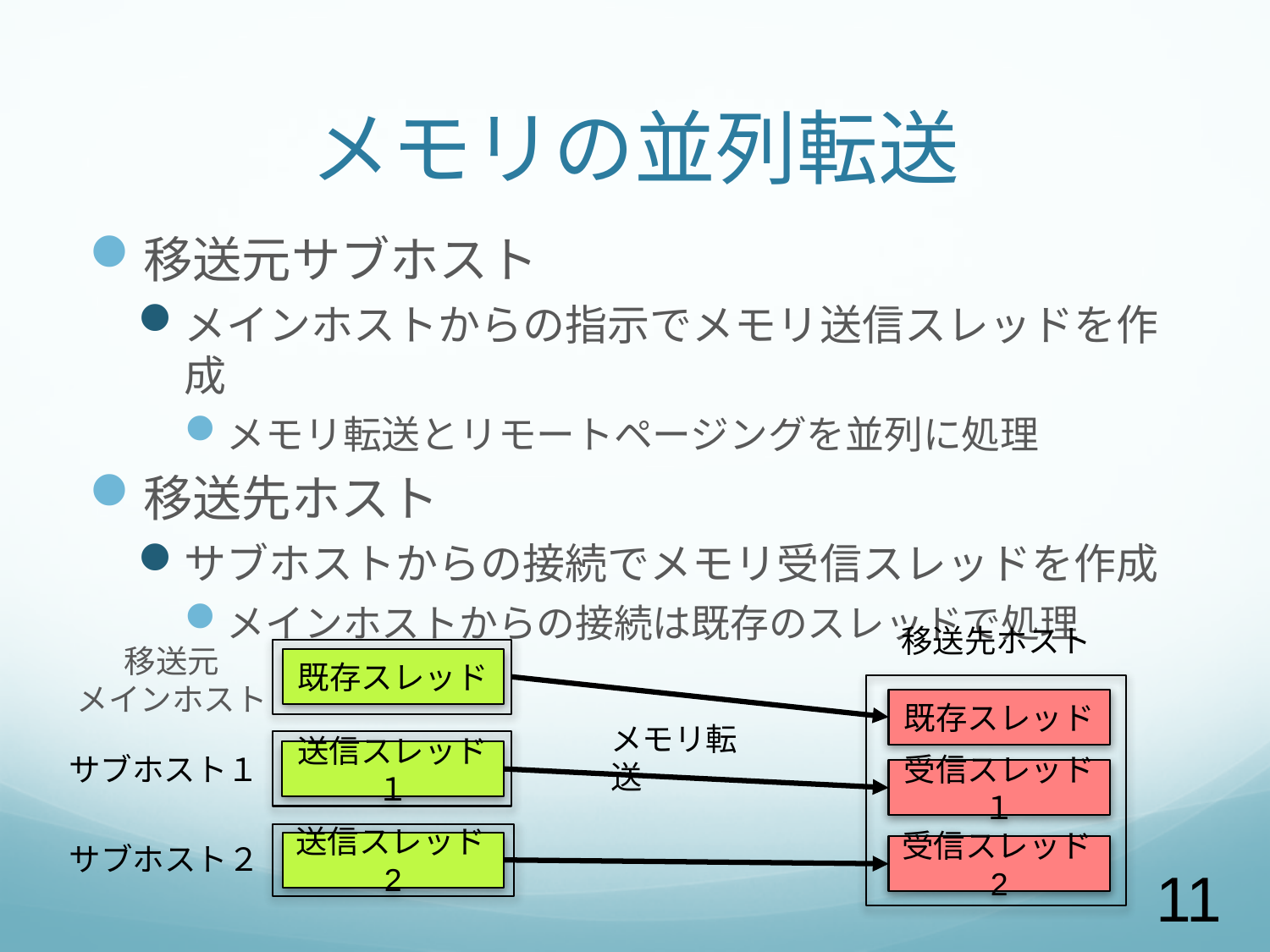

# メモリの並列転送
移送元サブホスト
メインホストからの指示でメモリ送信スレッドを作成
メモリ転送とリモートページングを並列に処理
移送先ホスト
サブホストからの接続でメモリ受信スレッドを作成
メインホストからの接続は既存のスレッドで処理

移送先ホスト
移送元
メインホスト

既存スレッド

既存スレッド
メモリ転送

送信スレッド１
サブホスト１
受信スレッド１

サブホスト２
送信スレッド2
受信スレッド2
11